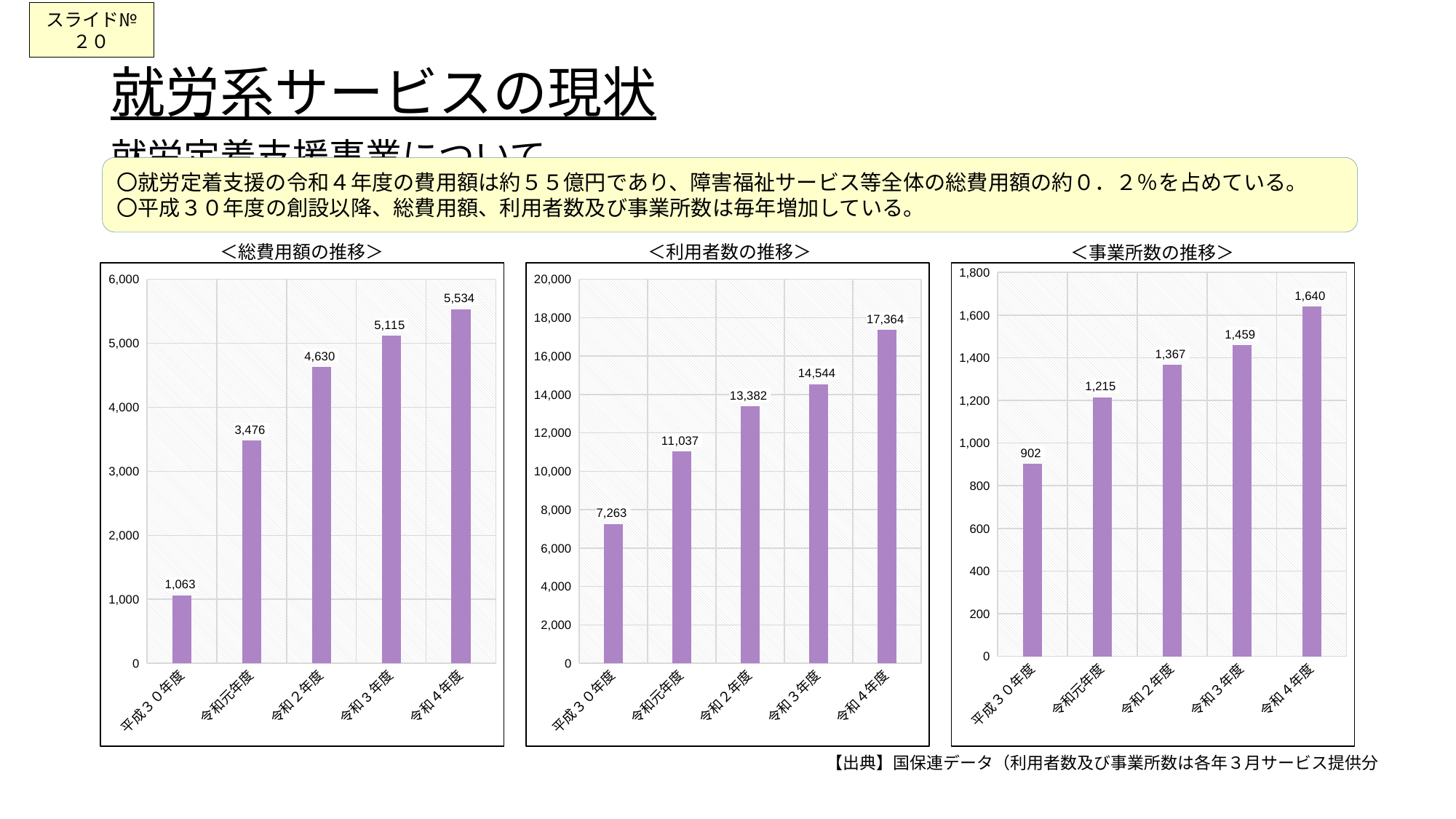

スライド№２０
# 就労系サービスの現状 就労定着支援事業について
〇就労定着支援の令和４年度の費用額は約５５億円であり、障害福祉サービス等全体の総費用額の約０．２％を占めている。
〇平成３０年度の創設以降、総費用額、利用者数及び事業所数は毎年増加している。
＜利用者数の推移＞
＜総費用額の推移＞
＜事業所数の推移＞

### Chart

| Category | 系列 1 |
|---|---|
| 平成３０年度 | 1063.0 |
| 令和元年度 | 3476.0 |
| 令和２年度 | 4630.0 |
| 令和3年度 | 5115.0 |
| 令和４年度 | 5534.0 |

### Chart

| Category | 系列 1 |
|---|---|
| 平成３０年度 | 7263.0 |
| 令和元年度 | 11037.0 |
| 令和２年度 | 13382.0 |
| 令和３年度 | 14544.0 |
| 令和４年度 | 17364.0 |

### Chart

| Category | 系列 1 |
|---|---|
| 平成３０年度 | 902.0 |
| 令和元年度 | 1215.0 |
| 令和２年度 | 1367.0 |
| 令和３年度 | 1459.0 |
| 令和４年度 | 1640.0 |
【出典】国保連データ（利用者数及び事業所数は各年３月サービス提供分